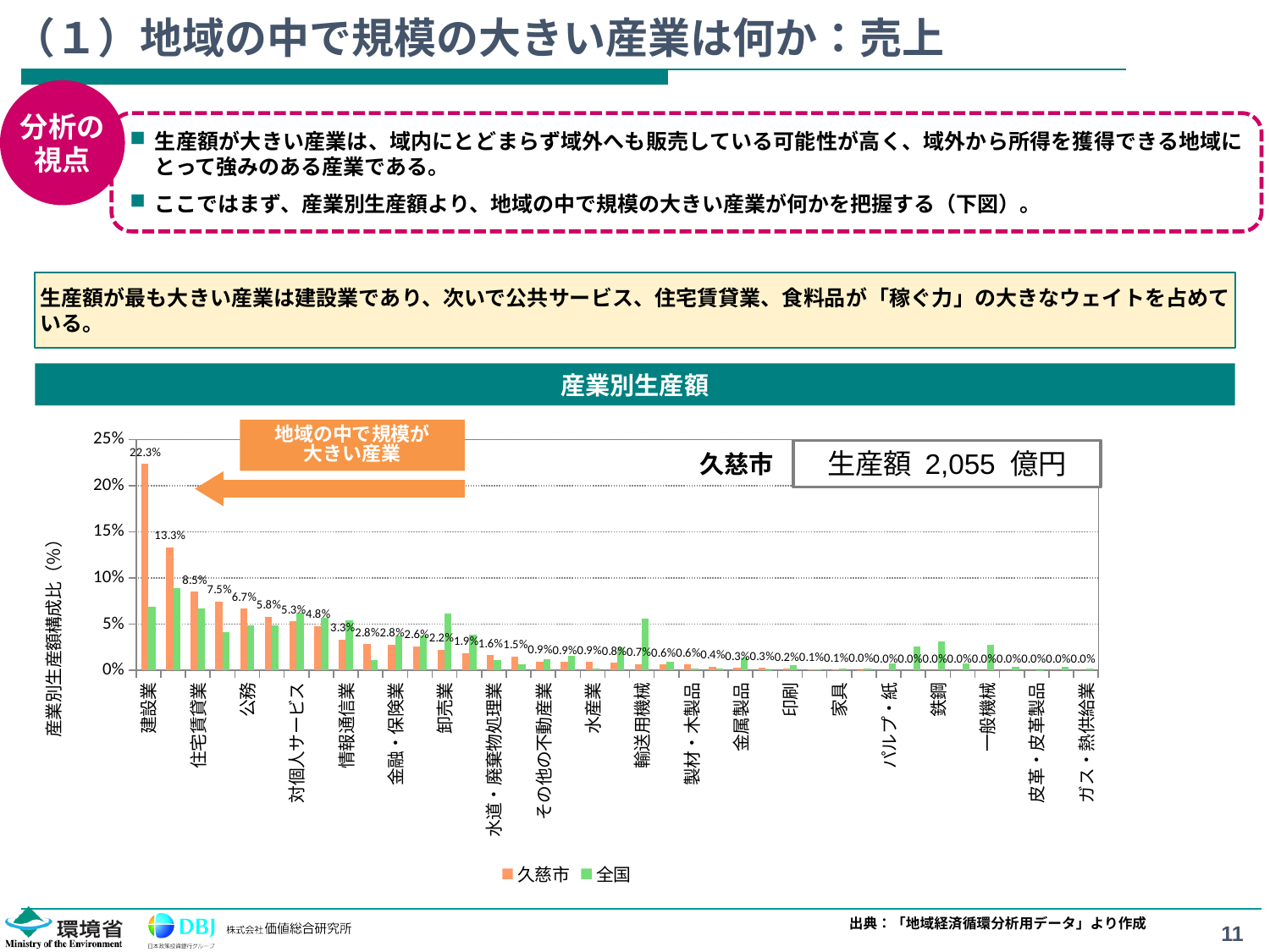

# （１）地域の中で規模の大きい産業は何か：売上
分析の
視点
生産額が大きい産業は、域内にとどまらず域外へも販売している可能性が高く、域外から所得を獲得できる地域にとって強みのある産業である。
ここではまず、産業別生産額より、地域の中で規模の大きい産業が何かを把握する（下図）。
生産額が最も大きい産業は建設業であり、次いで公共サービス、住宅賃貸業、食料品が「稼ぐ力」の大きなウェイトを占めている。
産業別生産額
地域の中で規模が
大きい産業

### Chart

| Category | 久慈市 | 全国 |
|---|---|---|
| 建設業 | 0.22327403011078104 | 0.06932153714035673 |
| 公共サービス | 0.1331203664623407 | 0.08915683365953157 |
| 住宅賃貸業 | 0.08545270930184026 | 0.06700240548346278 |
| 食料品 | 0.07467979077320058 | 0.04138631694798612 |
| 公務 | 0.06691002621269451 | 0.048290760553294725 |
| 小売業 | 0.05816692439910569 | 0.04862061823022367 |
| 対個人サービス | 0.05323530068156585 | 0.06285056147188886 |
| 対事業所サービス | 0.04802731355731523 | 0.057278467536917795 |
| 情報通信業 | 0.03331655656812595 | 0.05430464068807598 |
| 農業 | 0.02839926314243781 | 0.010832308156459055 |
| 金融・保険業 | 0.027806949873300794 | 0.037933195415794825 |
| 運輸業 | 0.026201166739498474 | 0.03817552728824693 |
| 卸売業 | 0.02218433349637493 | 0.061858487462871 |
| 電気機械 | 0.01872944071855695 | 0.03819010623119086 |
| 水道・廃棄物処理業 | 0.01630716149392265 | 0.011108629634724247 |
| 窯業・土石製品 | 0.014925671985605949 | 0.006481428397229766 |
| その他の不動産業 | 0.00938623490901348 | 0.012397806105227484 |
| その他の製造業 | 0.009300901886377217 | 0.015631062320476716 |
| 水産業 | 0.008892399377408166 | 0.0016178136101989997 |
| 石油・石炭製品 | 0.007903757299399827 | 0.02499828794540962 |
| 輸送用機械 | 0.0068602583616568175 | 0.056196958273096266 |
| 電気業 | 0.0063633796597285346 | 0.009284650762224728 |
| 製材・木製品 | 0.006295915820981714 | 0.002296870273642142 |
| 衣服・身回品 | 0.00413074188041863 | 0.0018560830316061512 |
| 金属製品 | 0.0028347323460661427 | 0.013989377155909703 |
| 林業 | 0.0026875752209832055 | 0.00021166318523993912 |
| 印刷 | 0.002046159065438007 | 0.005608414387288868 |
| 鉱業 | 0.00131733208307835 | 0.000621680470093102 |
| 家具 | 0.0008850135644495618 | 0.0020320593633694557 |
| 繊維 | 0.00035859300833287463 | 0.0018223434441084119 |
| パルプ・紙 | 0.0 | 0.007814661288118663 |
| 化学 | 0.0 | 0.025545703066948332 |
| 鉄鋼 | 0.0 | 0.031518880965743 |
| 非鉄金属 | 0.0 | 0.0070864523394892085 |
| 一般機械 | 0.0 | 0.02721350935716135 |
| 精密機械 | 0.0 | 0.003984897550746261 |
| 皮革・皮革製品 | 0.0 | 0.00031027898160136355 |
| ゴム製品 | 0.0 | 0.00341957397887458 |
| ガス・熱供給業 | 0.0 | 0.0017491478451704657 |
生産額 2,055 億円
久慈市

出典：「地域経済循環分析用データ」より作成
11